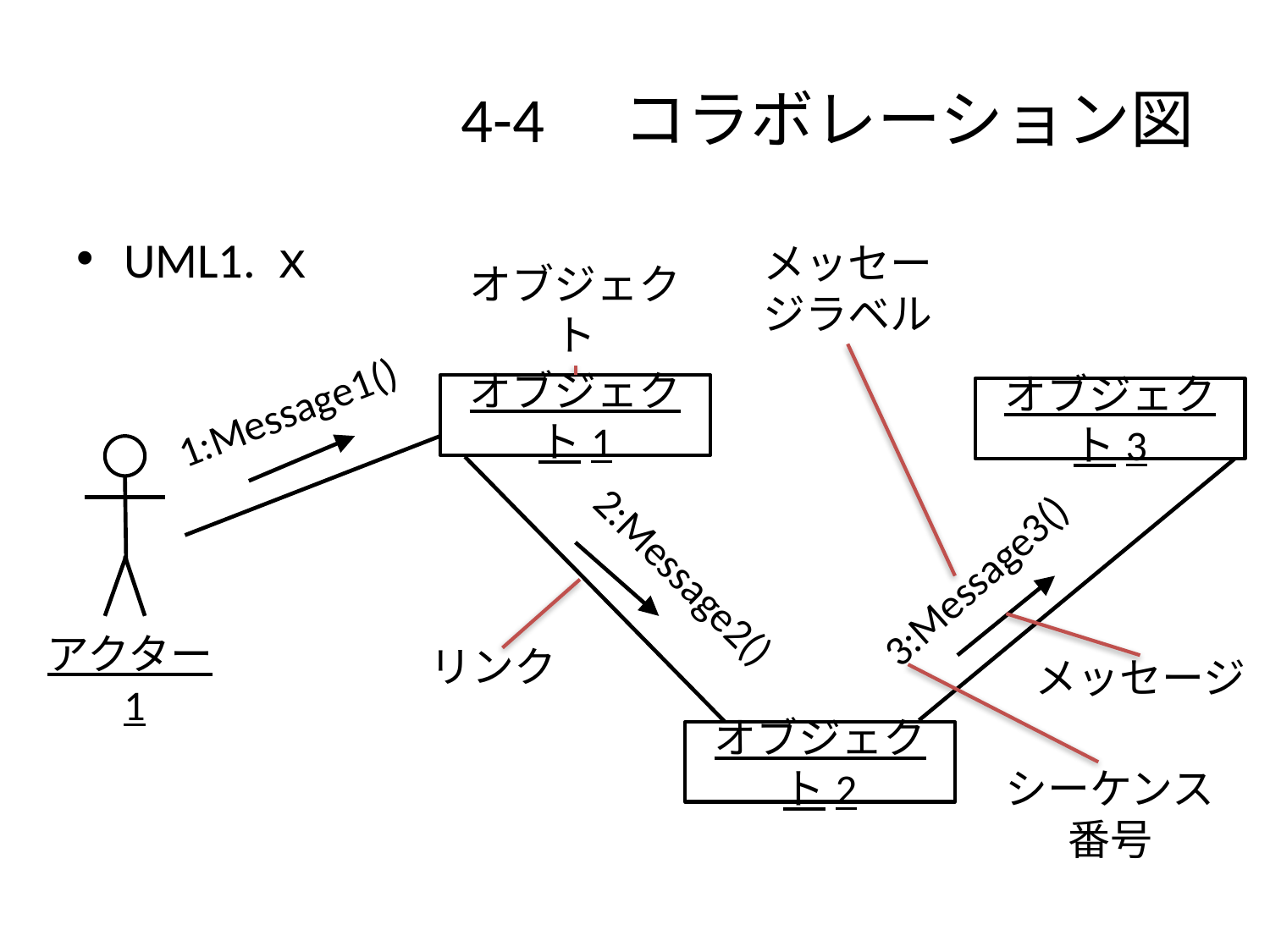

# 4-4　コラボレーション図
UML1.ｘ
メッセージラベル
オブジェクト
オブジェクト1
オブジェクト3
1:Message1()

2:Message2()
3:Message3()
アクター1
リンク
メッセージ
オブジェクト2
シーケンス番号